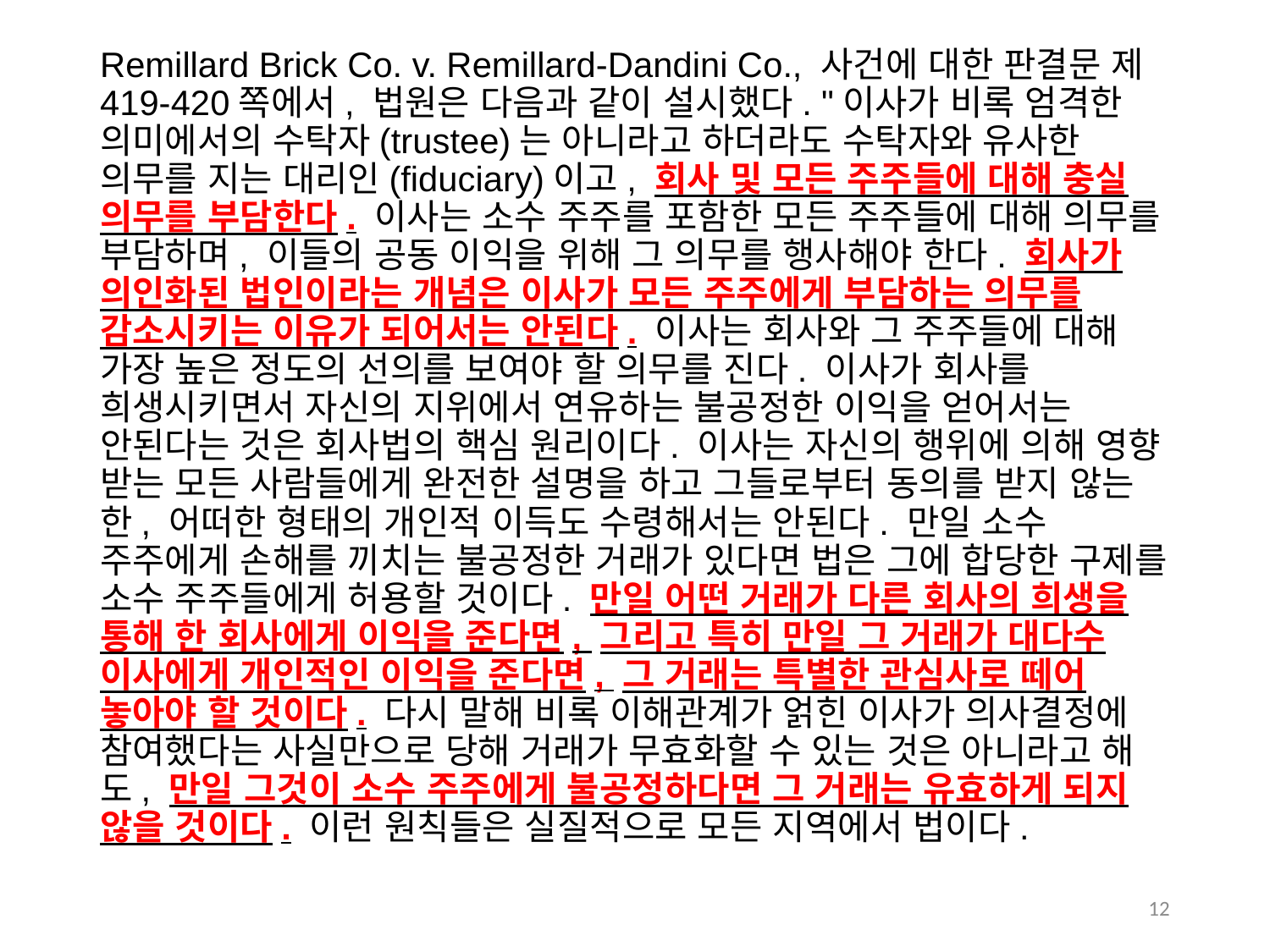

Remillard Brick Co. v. Remillard-Dandini Co., 사건에 대한 판결문 제419-420쪽에서, 법원은 다음과 같이 설시했다. "이사가 비록 엄격한 의미에서의 수탁자(trustee)는 아니라고 하더라도 수탁자와 유사한 의무를 지는 대리인(fiduciary)이고, 회사 및 모든 주주들에 대해 충실 의무를 부담한다. 이사는 소수 주주를 포함한 모든 주주들에 대해 의무를 부담하며, 이들의 공동 이익을 위해 그 의무를 행사해야 한다. 회사가 의인화된 법인이라는 개념은 이사가 모든 주주에게 부담하는 의무를 감소시키는 이유가 되어서는 안된다. 이사는 회사와 그 주주들에 대해 가장 높은 정도의 선의를 보여야 할 의무를 진다. 이사가 회사를 희생시키면서 자신의 지위에서 연유하는 불공정한 이익을 얻어서는 안된다는 것은 회사법의 핵심 원리이다. 이사는 자신의 행위에 의해 영향 받는 모든 사람들에게 완전한 설명을 하고 그들로부터 동의를 받지 않는 한, 어떠한 형태의 개인적 이득도 수령해서는 안된다. 만일 소수 주주에게 손해를 끼치는 불공정한 거래가 있다면 법은 그에 합당한 구제를 소수 주주들에게 허용할 것이다. 만일 어떤 거래가 다른 회사의 희생을 통해 한 회사에게 이익을 준다면, 그리고 특히 만일 그 거래가 대다수 이사에게 개인적인 이익을 준다면, 그 거래는 특별한 관심사로 떼어 놓아야 할 것이다. 다시 말해 비록 이해관계가 얽힌 이사가 의사결정에 참여했다는 사실만으로 당해 거래가 무효화할 수 있는 것은 아니라고 해도, 만일 그것이 소수 주주에게 불공정하다면 그 거래는 유효하게 되지 않을 것이다. 이런 원칙들은 실질적으로 모든 지역에서 법이다.

12